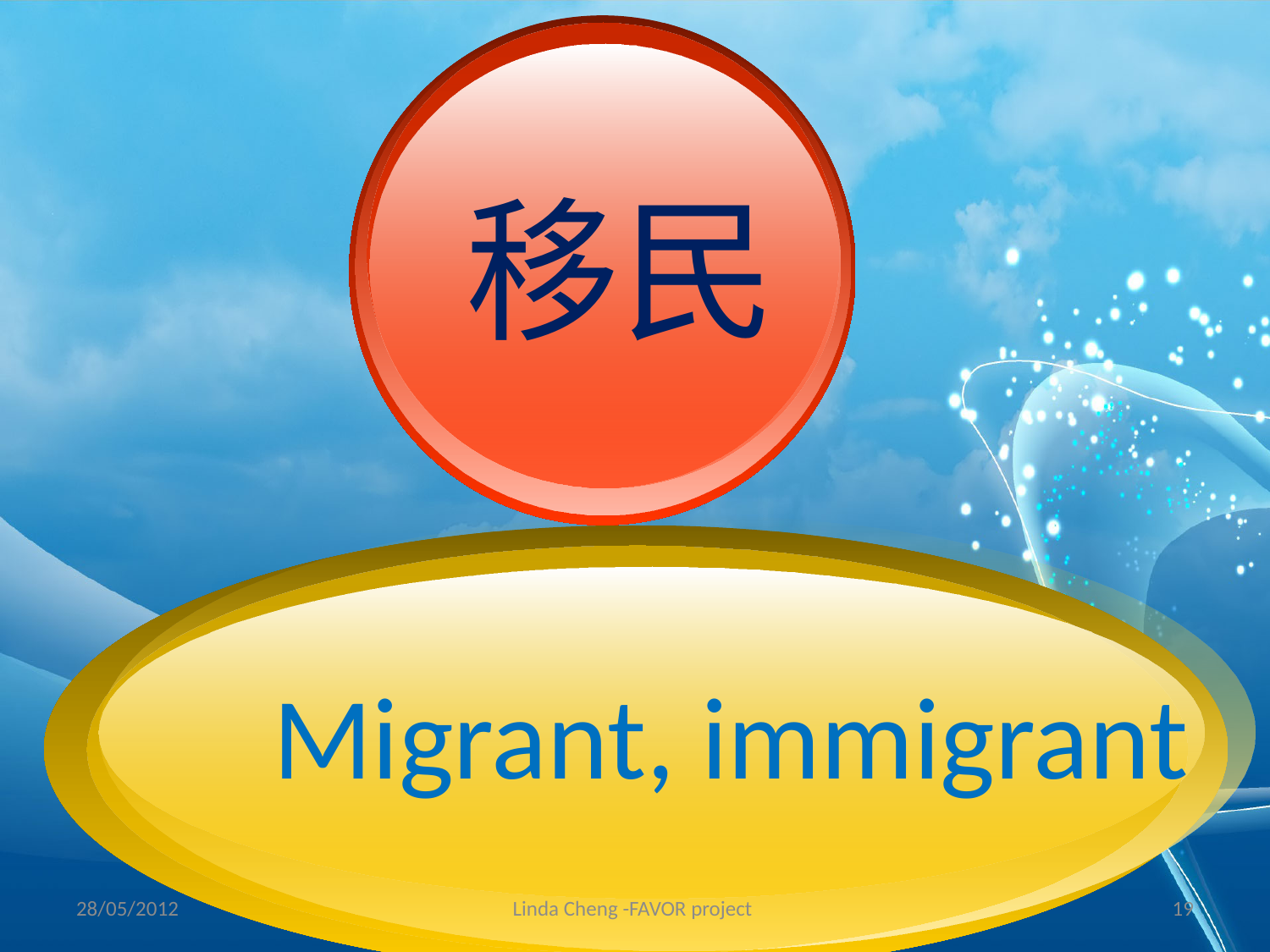

移民

Migrant, immigrant
28/05/2012
Linda Cheng -FAVOR project
19